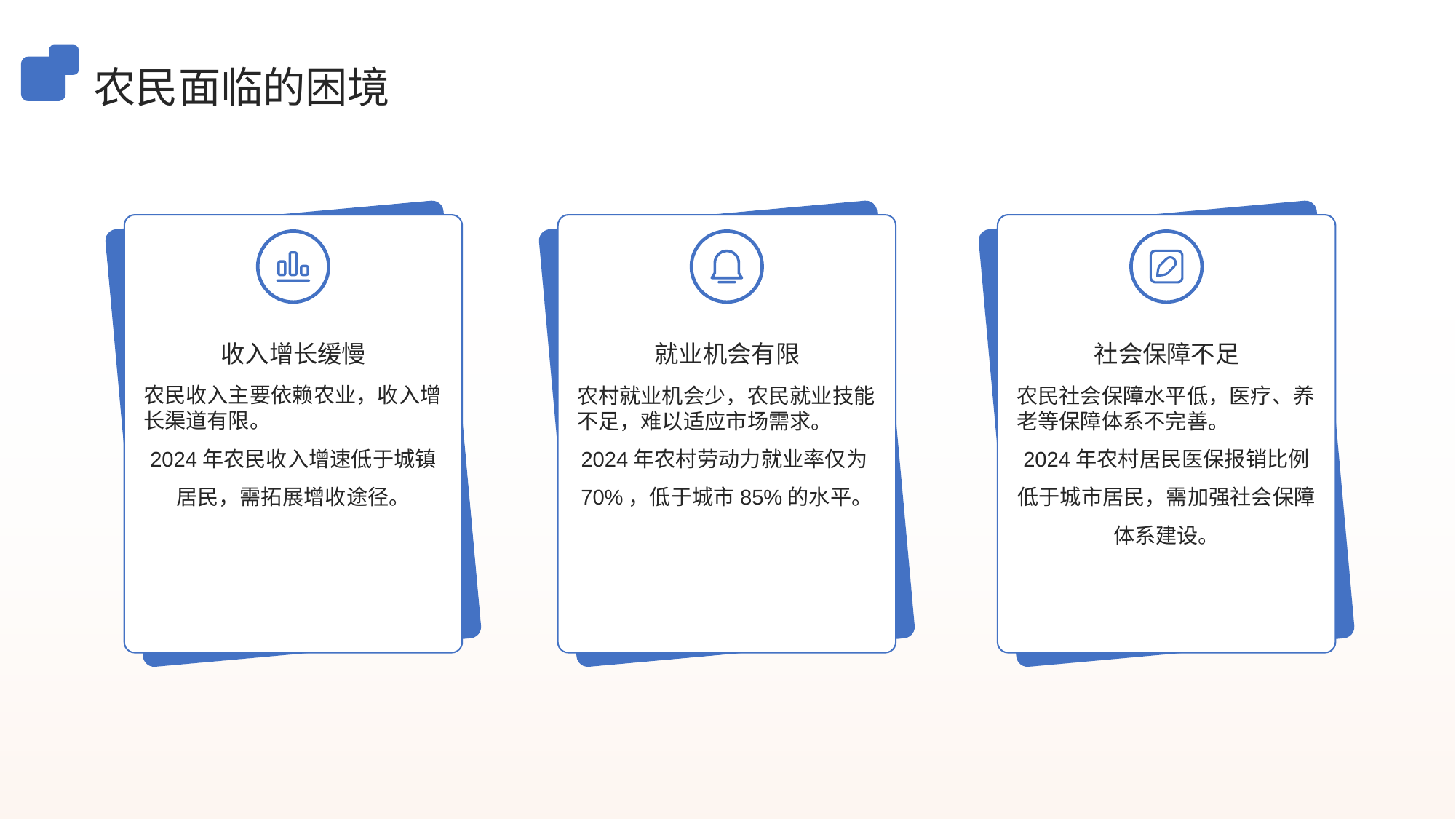

农民面临的困境

收入增长缓慢
就业机会有限
社会保障不足
农民收入主要依赖农业，收入增长渠道有限。
2024年农民收入增速低于城镇居民，需拓展增收途径。
农村就业机会少，农民就业技能不足，难以适应市场需求。
2024年农村劳动力就业率仅为70%，低于城市85%的水平。
农民社会保障水平低，医疗、养老等保障体系不完善。
2024年农村居民医保报销比例低于城市居民，需加强社会保障体系建设。